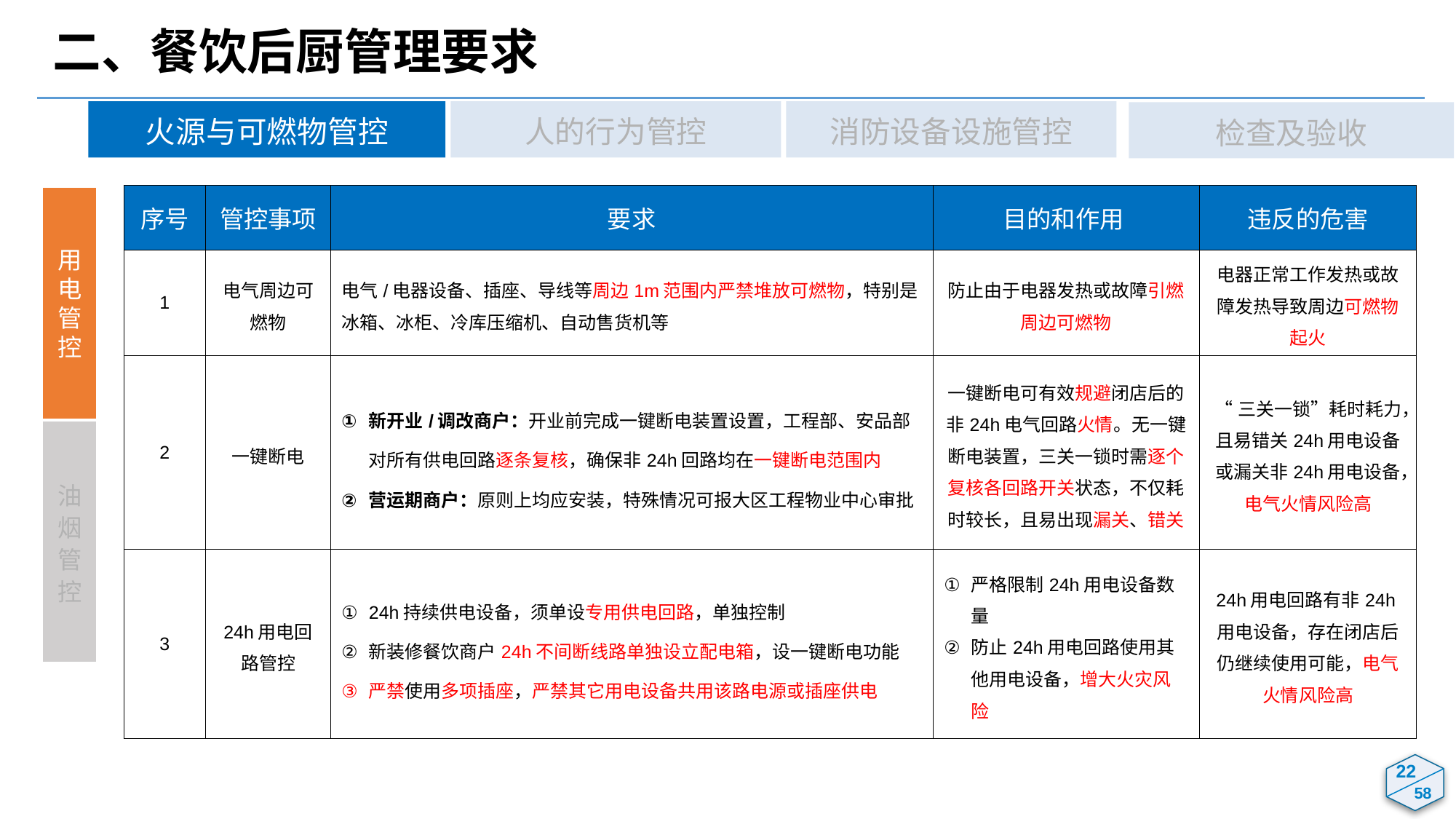

二、餐饮后厨管理要求
火源与可燃物管控
人的行为管控
消防设备设施管控
检查及验收
| 序号 | 管控事项 | 要求 | 目的和作用 | 违反的危害 |
| --- | --- | --- | --- | --- |
| 1 | 电气周边可燃物 | 电气/电器设备、插座、导线等周边1m范围内严禁堆放可燃物，特别是冰箱、冰柜、冷库压缩机、自动售货机等 | 防止由于电器发热或故障引燃周边可燃物 | 电器正常工作发热或故障发热导致周边可燃物起火 |
| 2 | 一键断电 | 新开业/调改商户：开业前完成一键断电装置设置，工程部、安品部对所有供电回路逐条复核，确保非24h回路均在一键断电范围内 营运期商户：原则上均应安装，特殊情况可报大区工程物业中心审批 | 一键断电可有效规避闭店后的非24h电气回路火情。无一键断电装置，三关一锁时需逐个复核各回路开关状态，不仅耗时较长，且易出现漏关、错关 | “三关一锁”耗时耗力，且易错关24h用电设备或漏关非24h用电设备，电气火情风险高 |
| 3 | 24h用电回路管控 | 24h持续供电设备，须单设专用供电回路，单独控制 新装修餐饮商户24h不间断线路单独设立配电箱，设一键断电功能 严禁使用多项插座，严禁其它用电设备共用该路电源或插座供电 | 严格限制24h用电设备数量 防止24h用电回路使用其他用电设备，增大火灾风险 | 24h用电回路有非24h用电设备，存在闭店后仍继续使用可能，电气火情风险高 |
用电管控
油烟管控
20
22

58